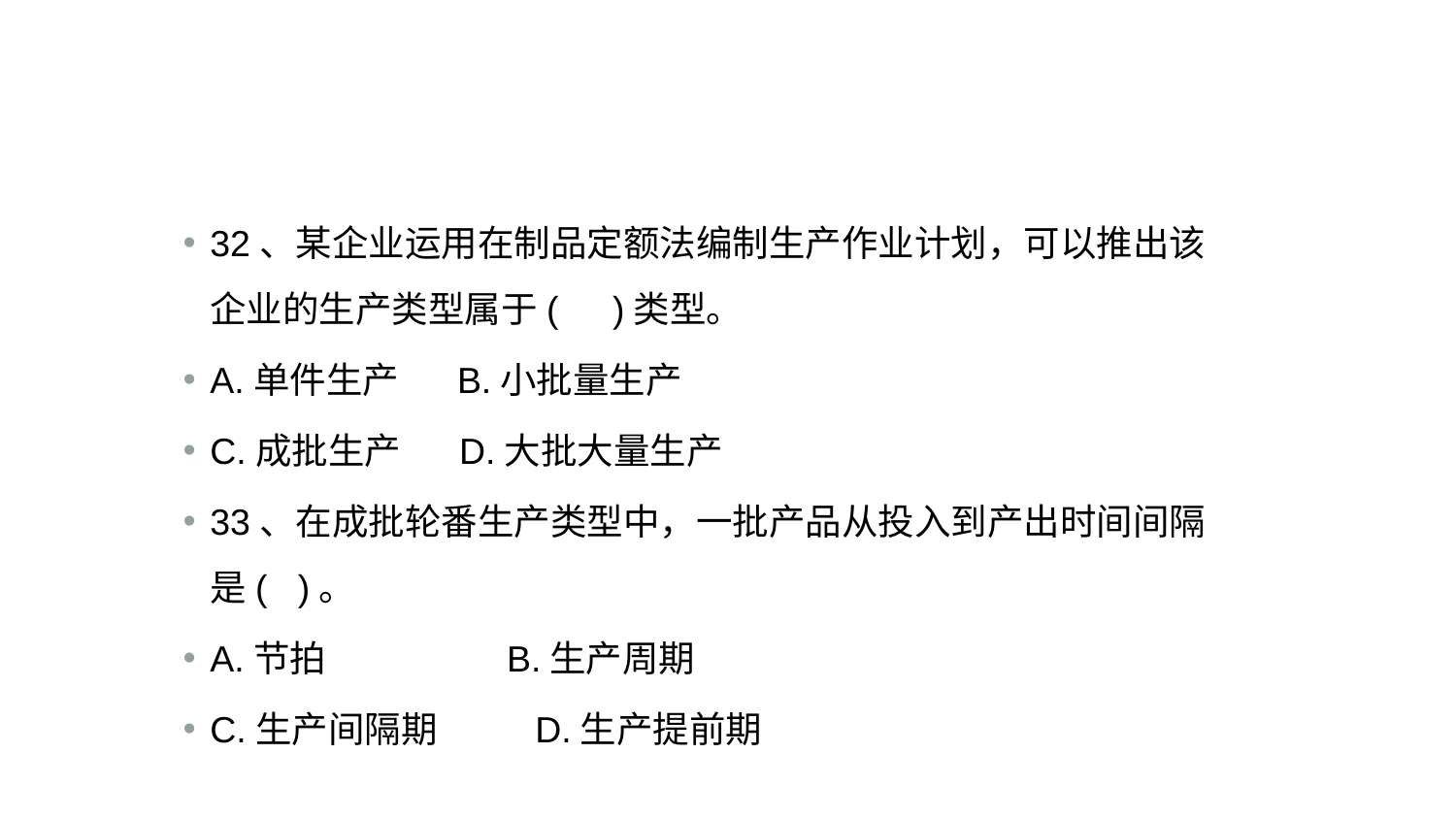

#
32、某企业运用在制品定额法编制生产作业计划，可以推出该企业的生产类型属于(　)类型。
A.单件生产      B.小批量生产
C.成批生产      D.大批大量生产
33、在成批轮番生产类型中，一批产品从投入到产出时间间隔是(   )。
A.节拍      　  　    B.生产周期
C.生产间隔期  　　D.生产提前期